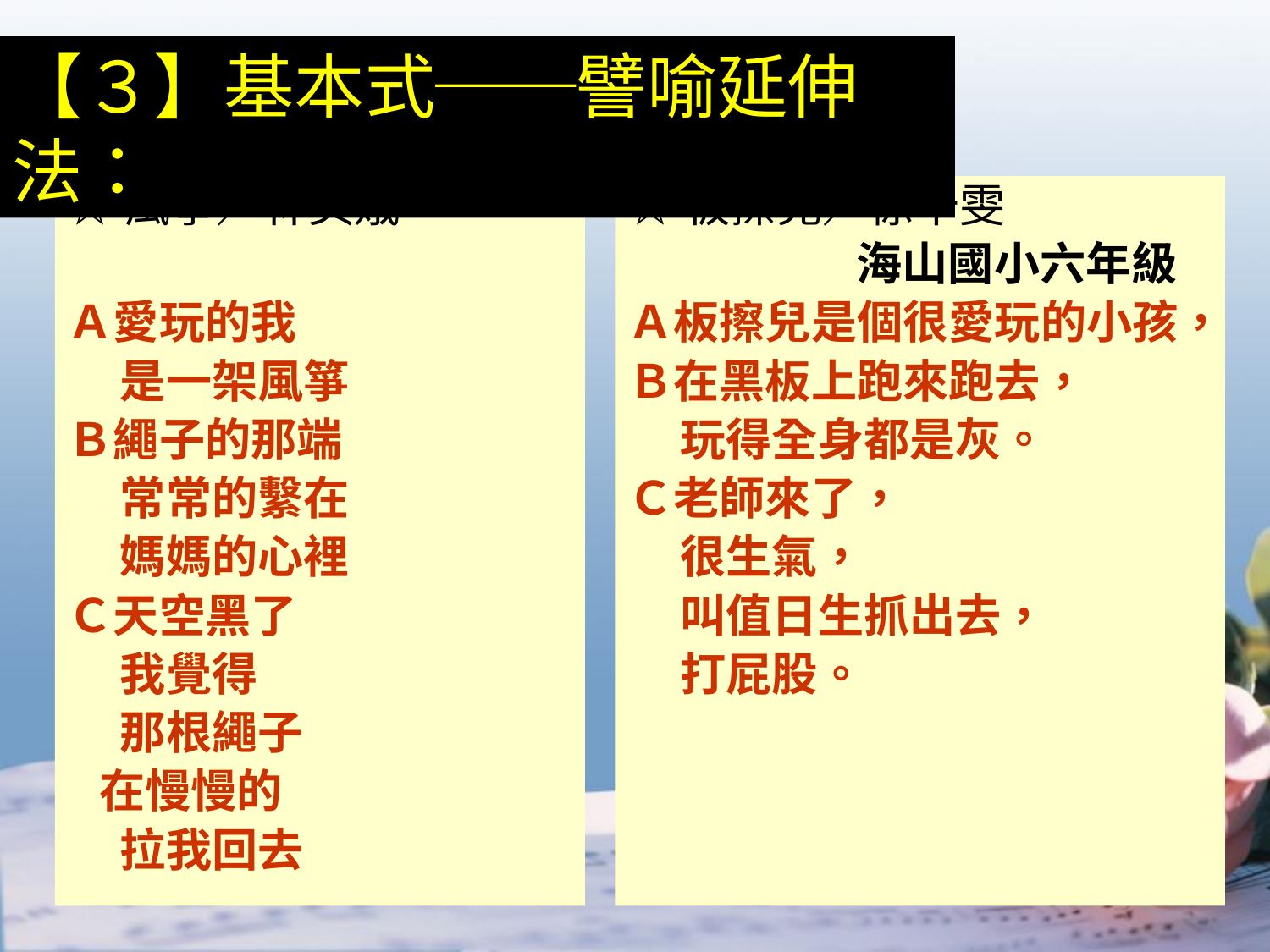

【３】基本式──譬喻延伸法：
☆風箏／林美娥

Ａ愛玩的我
    是一架風箏
Ｂ繩子的那端
    常常的繫在
    媽媽的心裡
Ｃ天空黑了
    我覺得
    那根繩子
  在慢慢的
    拉我回去
☆板擦兒／徐千雯
                     海山國小六年級
Ａ板擦兒是個很愛玩的小孩，
Ｂ在黑板上跑來跑去，
    玩得全身都是灰。
Ｃ老師來了，
    很生氣，
    叫值日生抓出去，
    打屁股。